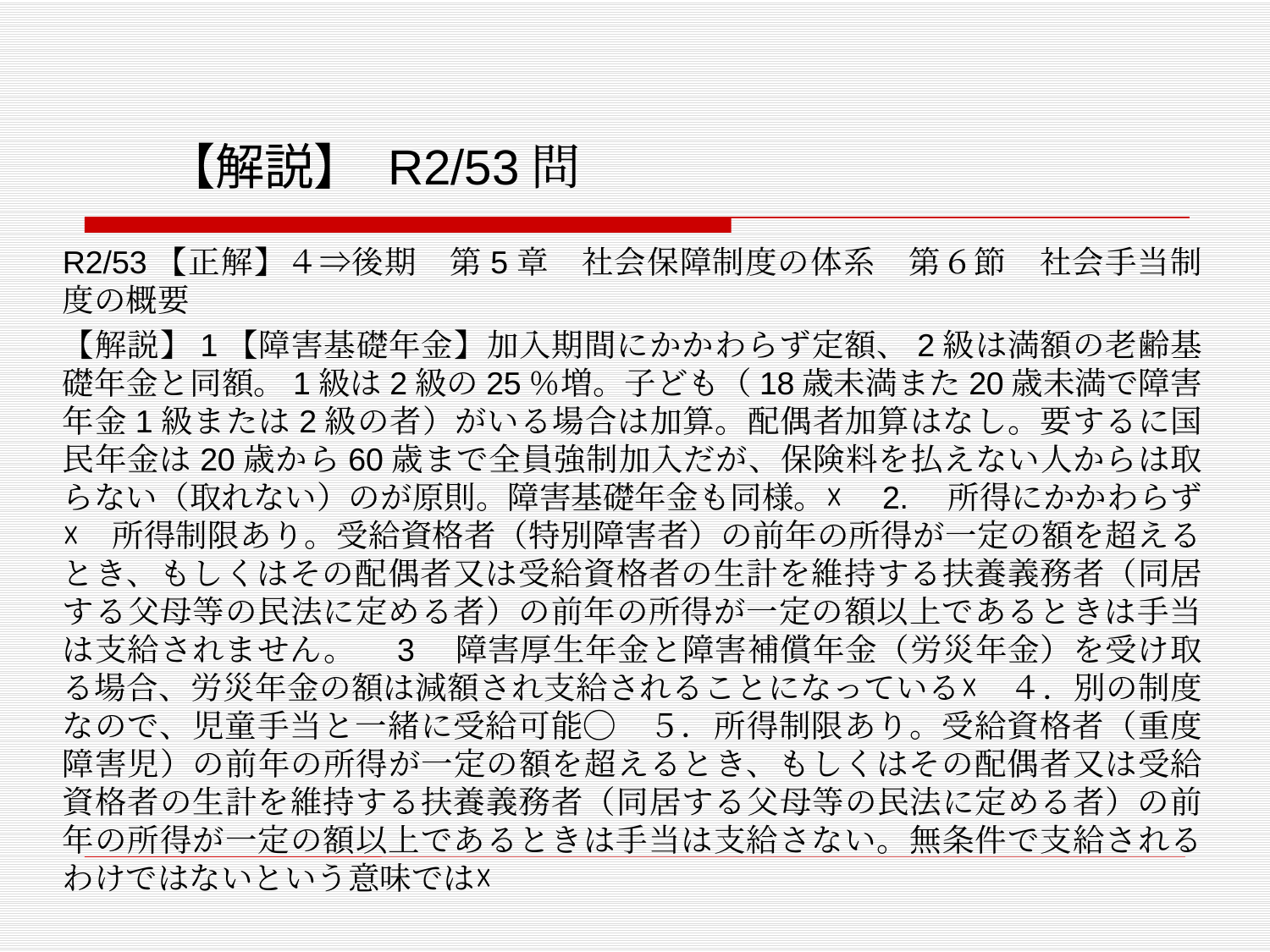

# 【解説】 R2/53問
R2/53【正解】４⇒後期　第5章　社会保障制度の体系　第６節　社会手当制度の概要
【解説】1【障害基礎年金】加入期間にかかわらず定額、2級は満額の老齢基礎年金と同額。1級は2級の25％増。子ども（18歳未満また20歳未満で障害年金1級または2級の者）がいる場合は加算。配偶者加算はなし。要するに国民年金は20歳から60歳まで全員強制加入だが、保険料を払えない人からは取らない（取れない）のが原則。障害基礎年金も同様。☓　2.　所得にかかわらず☓　所得制限あり。受給資格者（特別障害者）の前年の所得が一定の額を超えるとき、もしくはその配偶者又は受給資格者の生計を維持する扶養義務者（同居する父母等の民法に定める者）の前年の所得が一定の額以上であるときは手当は支給されません。　3　障害厚生年金と障害補償年金（労災年金）を受け取る場合、労災年金の額は減額され支給されることになっている☓　４．別の制度なので、児童手当と一緒に受給可能◯　５．所得制限あり。受給資格者（重度障害児）の前年の所得が一定の額を超えるとき、もしくはその配偶者又は受給資格者の生計を維持する扶養義務者（同居する父母等の民法に定める者）の前年の所得が一定の額以上であるときは手当は支給さない。無条件で支給されるわけではないという意味では☓